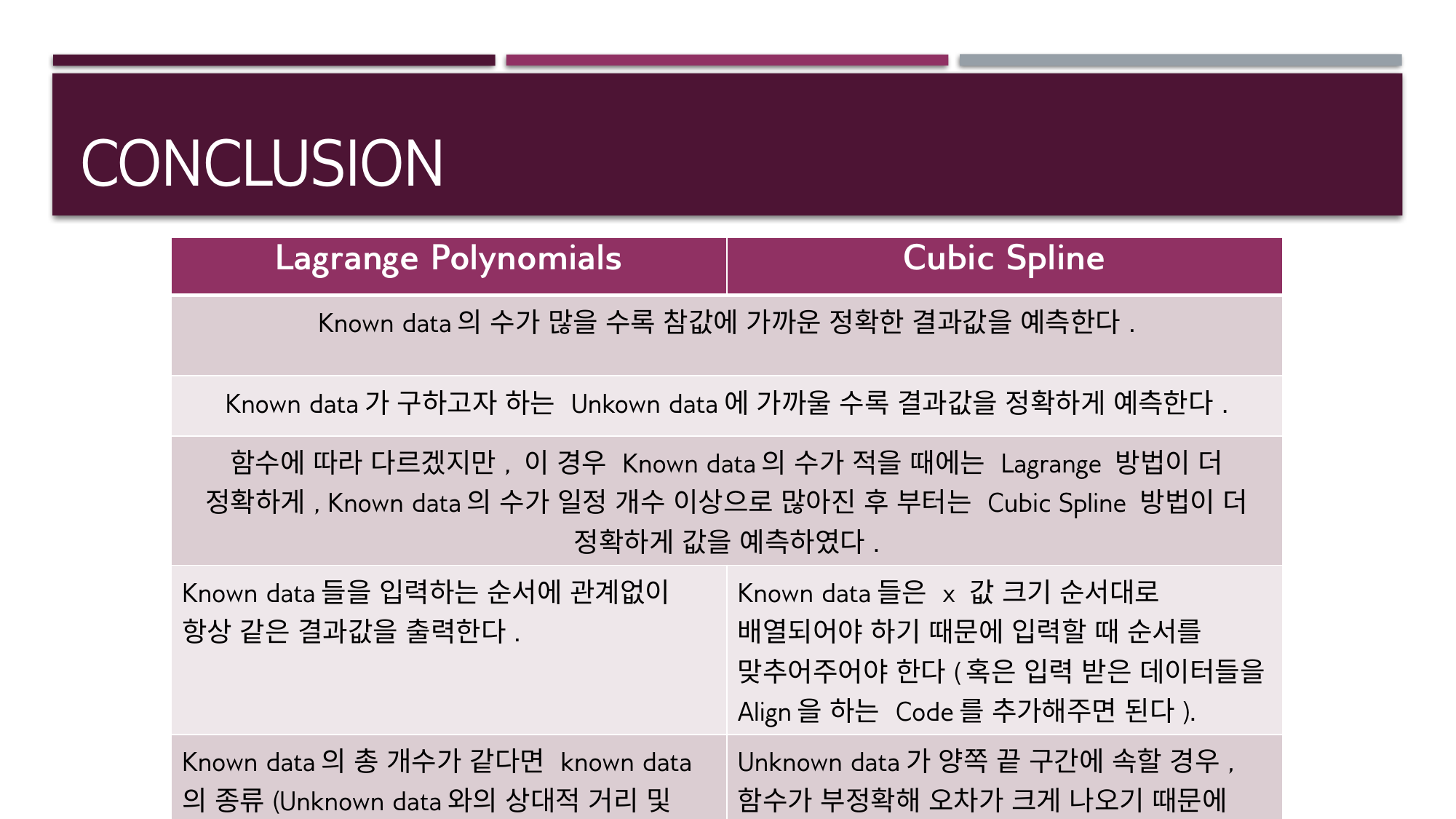

# conclusion
| Lagrange Polynomials | Cubic Spline |
| --- | --- |
| Known data의 수가 많을 수록 참값에 가까운 정확한 결과값을 예측한다. |  |
| Known data가 구하고자 하는 Unkown data에 가까울 수록 결과값을 정확하게 예측한다. |  |
| 함수에 따라 다르겠지만, 이 경우 Known data의 수가 적을 때에는 Lagrange 방법이 더 정확하게, Known data의 수가 일정 개수 이상으로 많아진 후 부터는 Cubic Spline 방법이 더 정확하게 값을 예측하였다. |  |
| Known data들을 입력하는 순서에 관계없이 항상 같은 결과값을 출력한다. | Known data들은 x 값 크기 순서대로 배열되어야 하기 때문에 입력할 때 순서를 맞추어주어야 한다(혹은 입력 받은 데이터들을 Align을 하는 Code를 추가해주면 된다). |
| Known data의 총 개수가 같다면 known data의 종류(Unknown data와의 상대적 거리 및 위치)에 따른 오차는 크게 나지 않는다. | Unknown data가 양쪽 끝 구간에 속할 경우, 함수가 부정확해 오차가 크게 나오기 때문에 known data 들을 어떻게 주느냐에 따라 오차가 크게 변한다. |